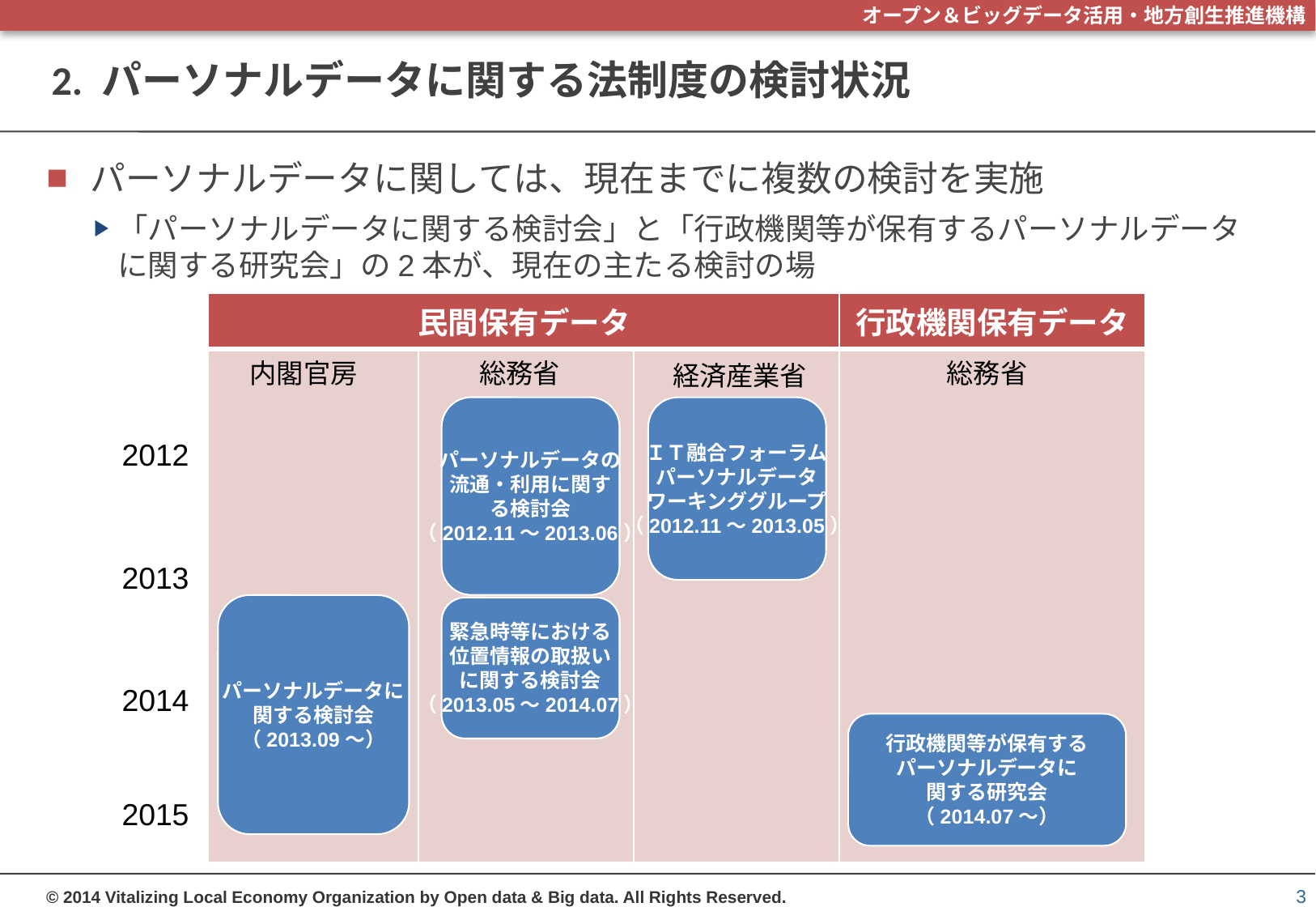

# 2. パーソナルデータに関する法制度の検討状況
パーソナルデータに関しては、現在までに複数の検討を実施
「パーソナルデータに関する検討会」と「行政機関等が保有するパーソナルデータに関する研究会」の2本が、現在の主たる検討の場
| 民間保有データ |  |  | 行政機関保有データ |
| --- | --- | --- | --- |
|  |  |  |  |
内閣官房
総務省
総務省
経済産業省
パーソナルデータの
流通・利用に関す
る検討会
（2012.11～2013.06）
ＩＴ融合フォーラム
パーソナルデータ
ワーキンググループ
（2012.11～2013.05）
2012
2013
パーソナルデータに
関する検討会
（2013.09～）
緊急時等における
位置情報の取扱い
に関する検討会
（2013.05～2014.07）
2014
行政機関等が保有する
パーソナルデータに
関する研究会
（2014.07～）
2015
3